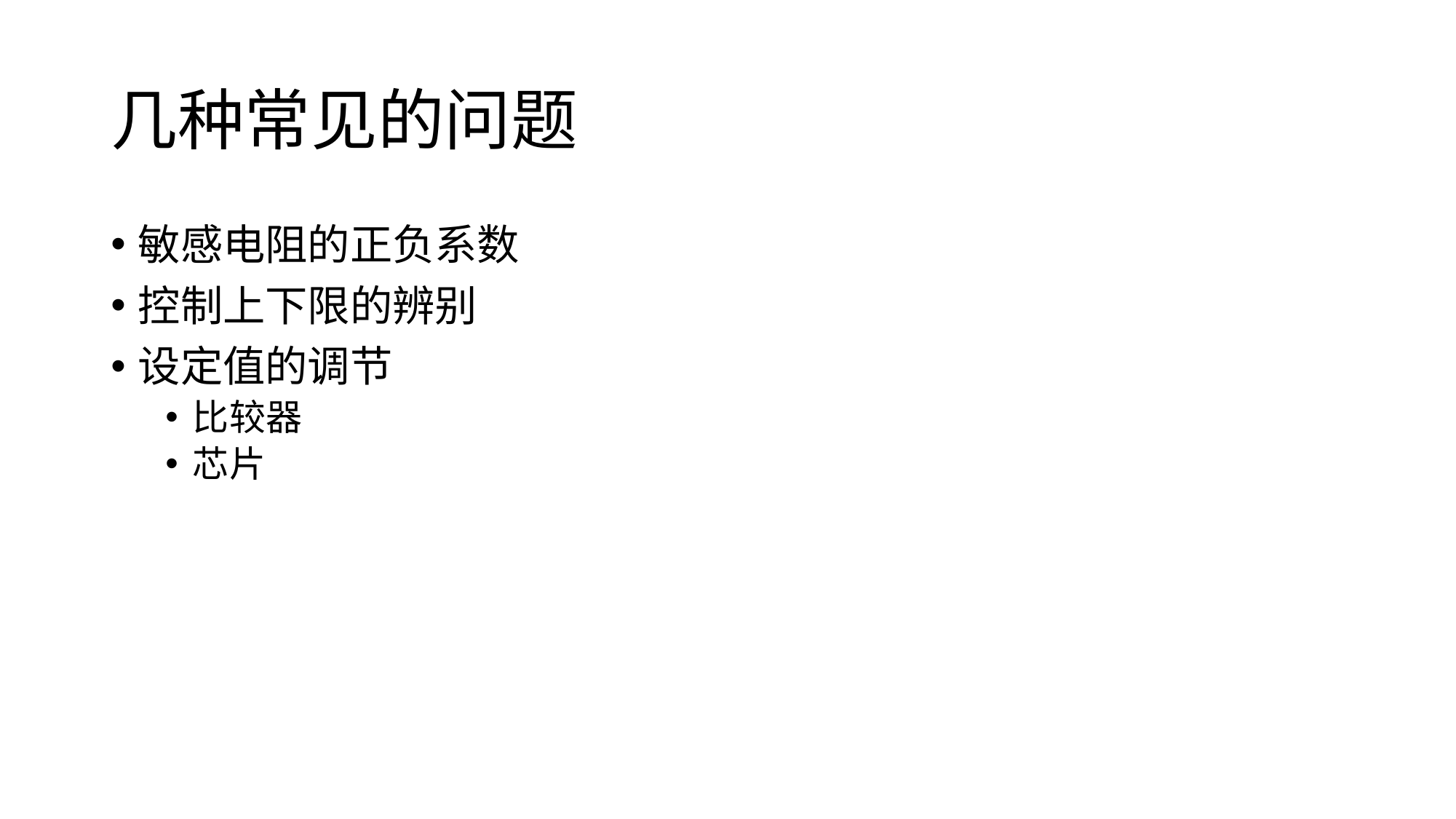

# 几种常见的问题
敏感电阻的正负系数
控制上下限的辨别
设定值的调节
比较器
芯片